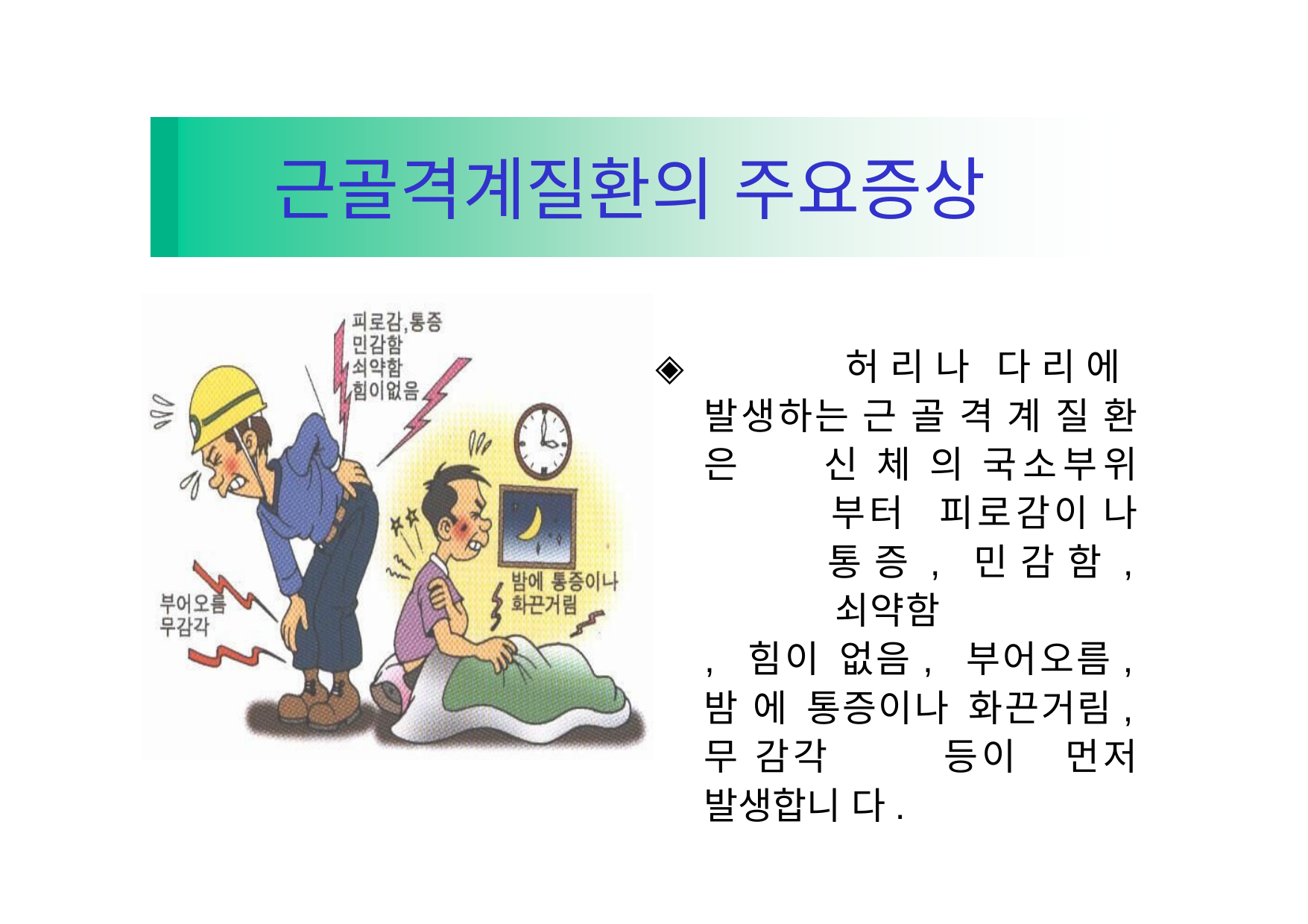

# 근골격계질환의 주요증상

◈		허리나	다리에	 발생하는 근 골 격 계 질 환 은	신 체 의 국소부위	 부터	피로감이 나	통증,	민감함,	 쇠약함
, 힘이 없음, 부어오름, 밤 에 통증이나 화끈거림, 무 감각	등이	먼저 발생합니 다.